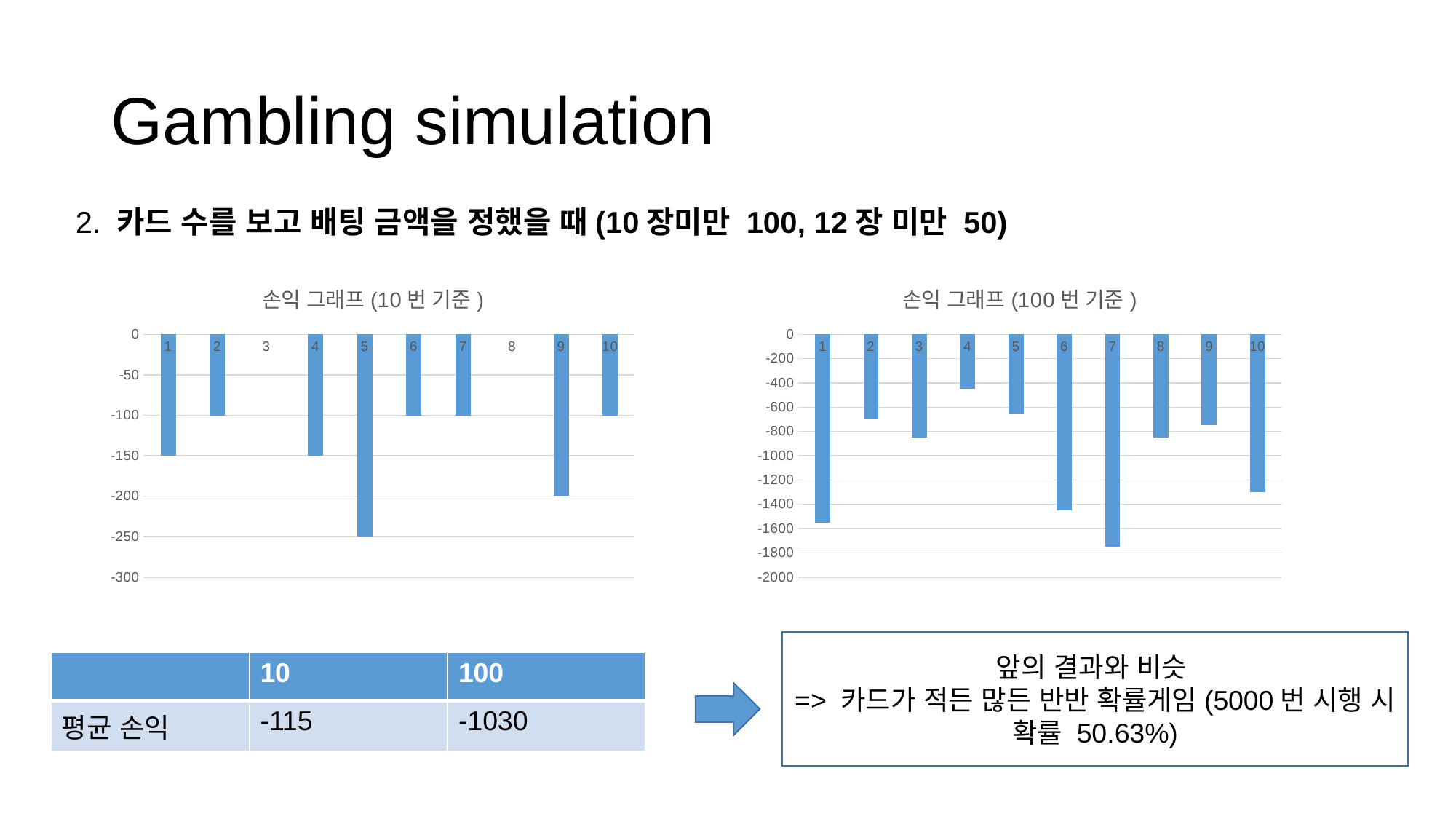

# Gambling simulation
2. 카드 수를 보고 배팅 금액을 정했을 때(10장미만 100, 12장 미만 50)

### Chart: 손익 그래프(10번 기준)

| Category |  |
|---|---|

### Chart: 손익 그래프(100번 기준)

| Category |  |
|---|---|
앞의 결과와 비슷
=> 카드가 적든 많든 반반 확률게임(5000번 시행 시 확률 50.63%)
|  | 10 | 100 |
| --- | --- | --- |
| 평균 손익 | -115 | -1030 |